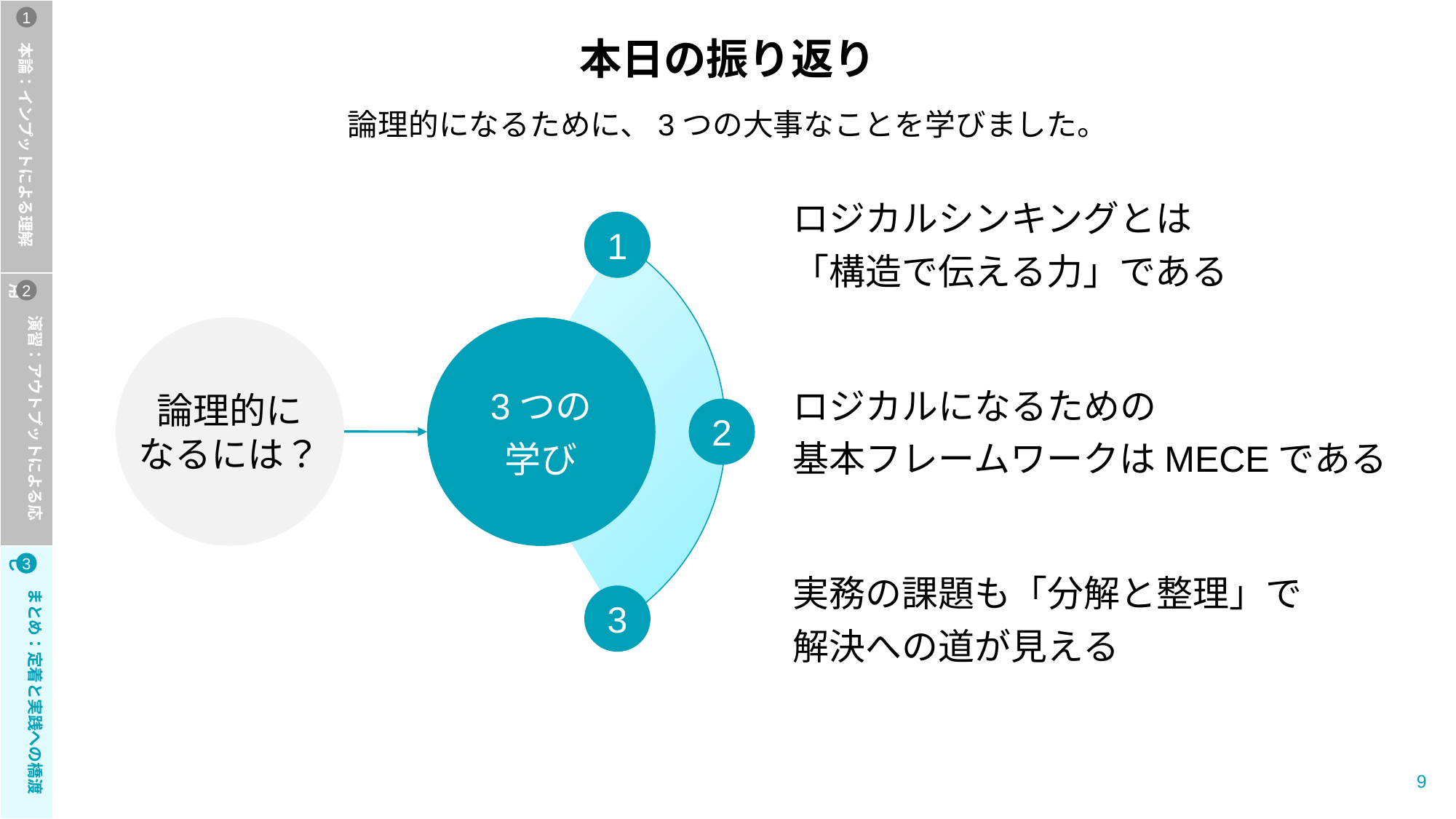

本論：インプットによる理解
　　演習：アウトプットによる応用
　　まとめ：定着と実践への橋渡し
1
2
3
本日の振り返り
論理的になるために、3つの大事なことを学びました。
ロジカルシンキングとは
「構造で伝える力」である

1
3つの
学び
2
3
ロジカルになるための
基本フレームワークはMECEである
実務の課題も「分解と整理」で
解決への道が見える
論理的に
なるには？
9